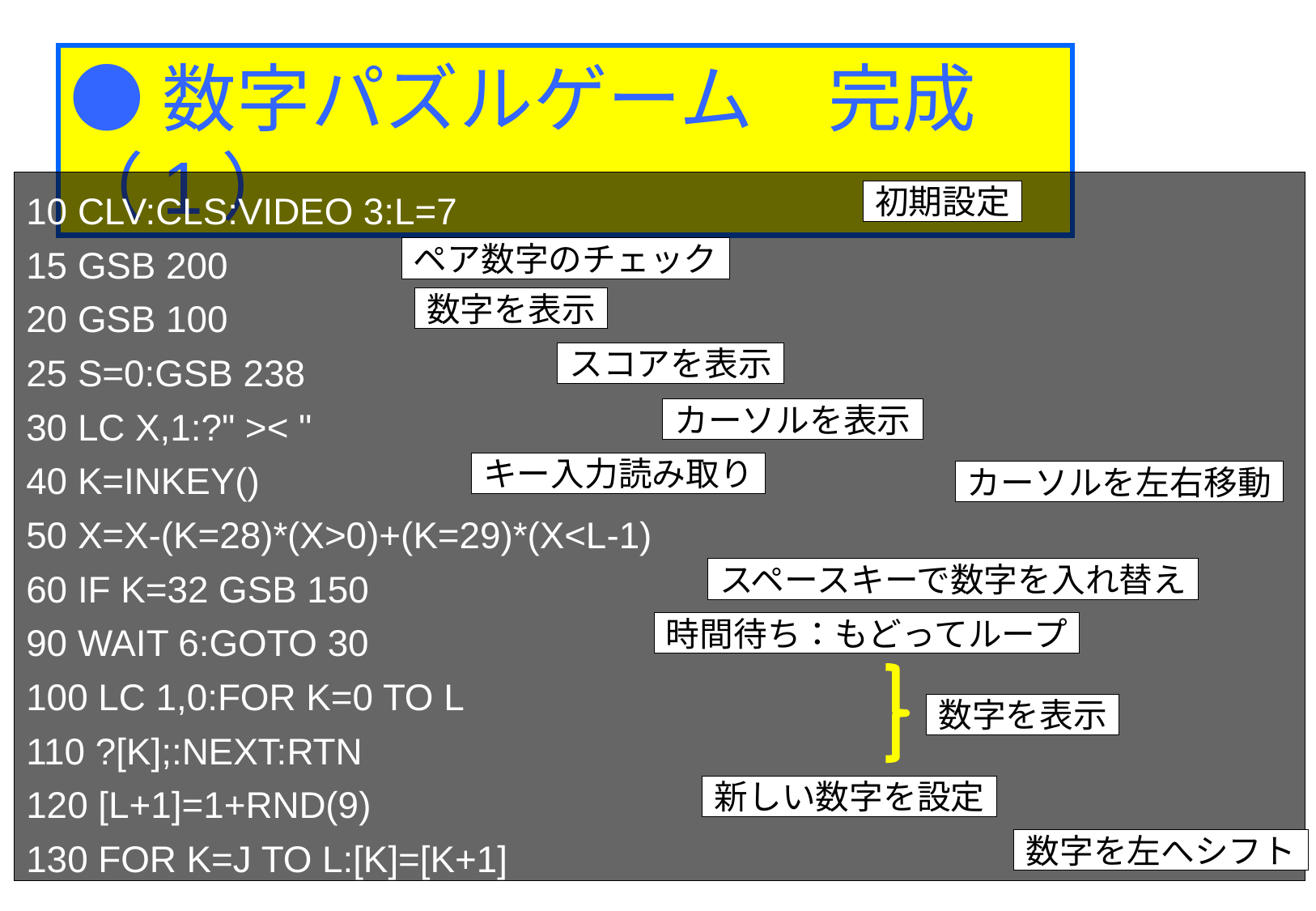

●数字パズルゲーム　完成（1）
10 CLV:CLS:VIDEO 3:L=7
15 GSB 200
20 GSB 100
25 S=0:GSB 238
30 LC X,1:?" >< "
40 K=INKEY()
50 X=X-(K=28)*(X>0)+(K=29)*(X<L-1)
60 IF K=32 GSB 150
90 WAIT 6:GOTO 30
100 LC 1,0:FOR K=0 TO L
110 ?[K];:NEXT:RTN
120 [L+1]=1+RND(9)
130 FOR K=J TO L:[K]=[K+1]
初期設定
ペア数字のチェック
数字を表示
スコアを表示
カーソルを表示
キー入力読み取り
カーソルを左右移動
スペースキーで数字を入れ替え
時間待ち：もどってループ

数字を表示
新しい数字を設定
数字を左へシフト